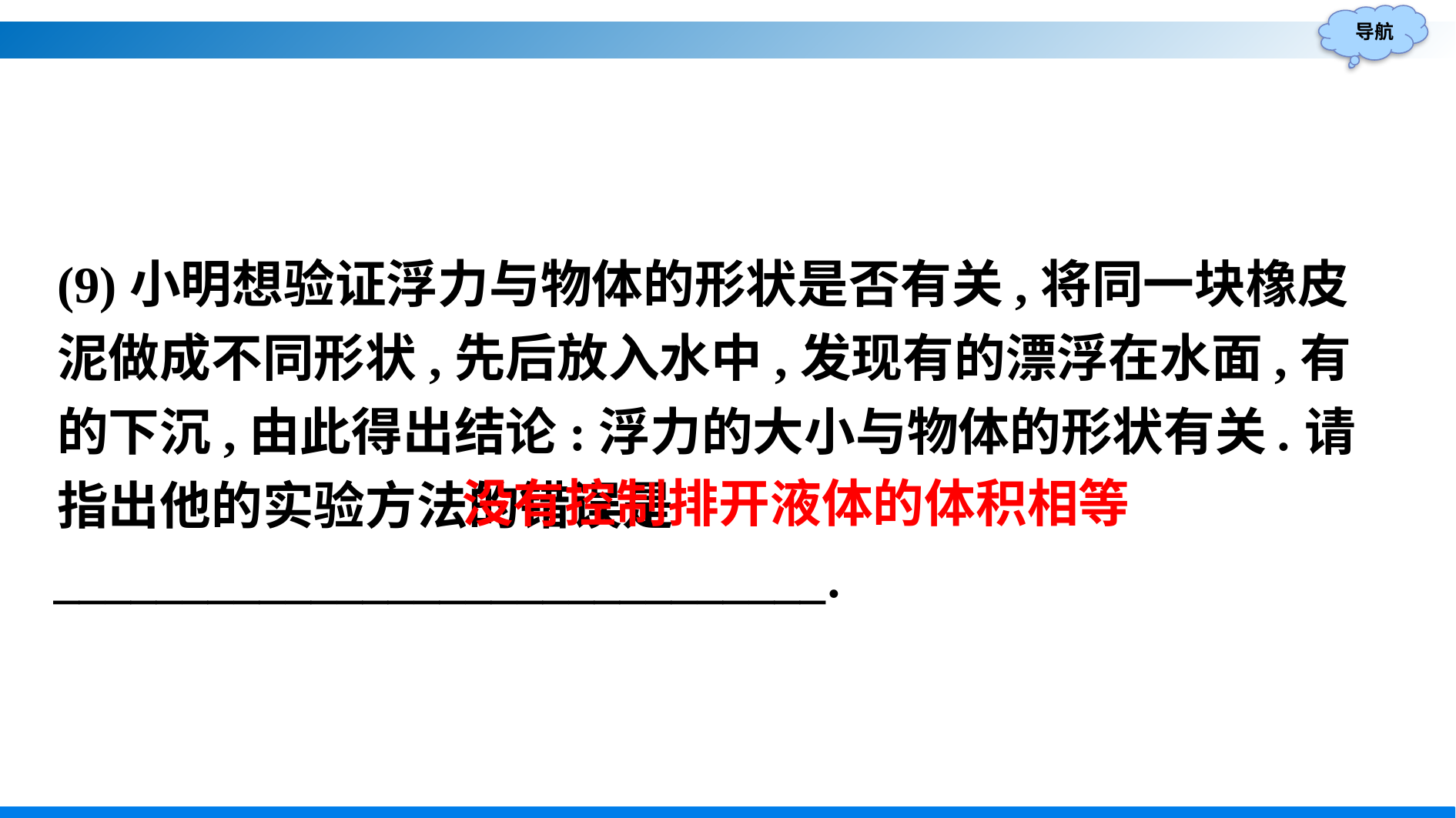

(9)小明想验证浮力与物体的形状是否有关,将同一块橡皮泥做成不同形状,先后放入水中,发现有的漂浮在水面,有的下沉,由此得出结论:浮力的大小与物体的形状有关.请指出他的实验方法的错误是______________________________.
没有控制排开液体的体积相等